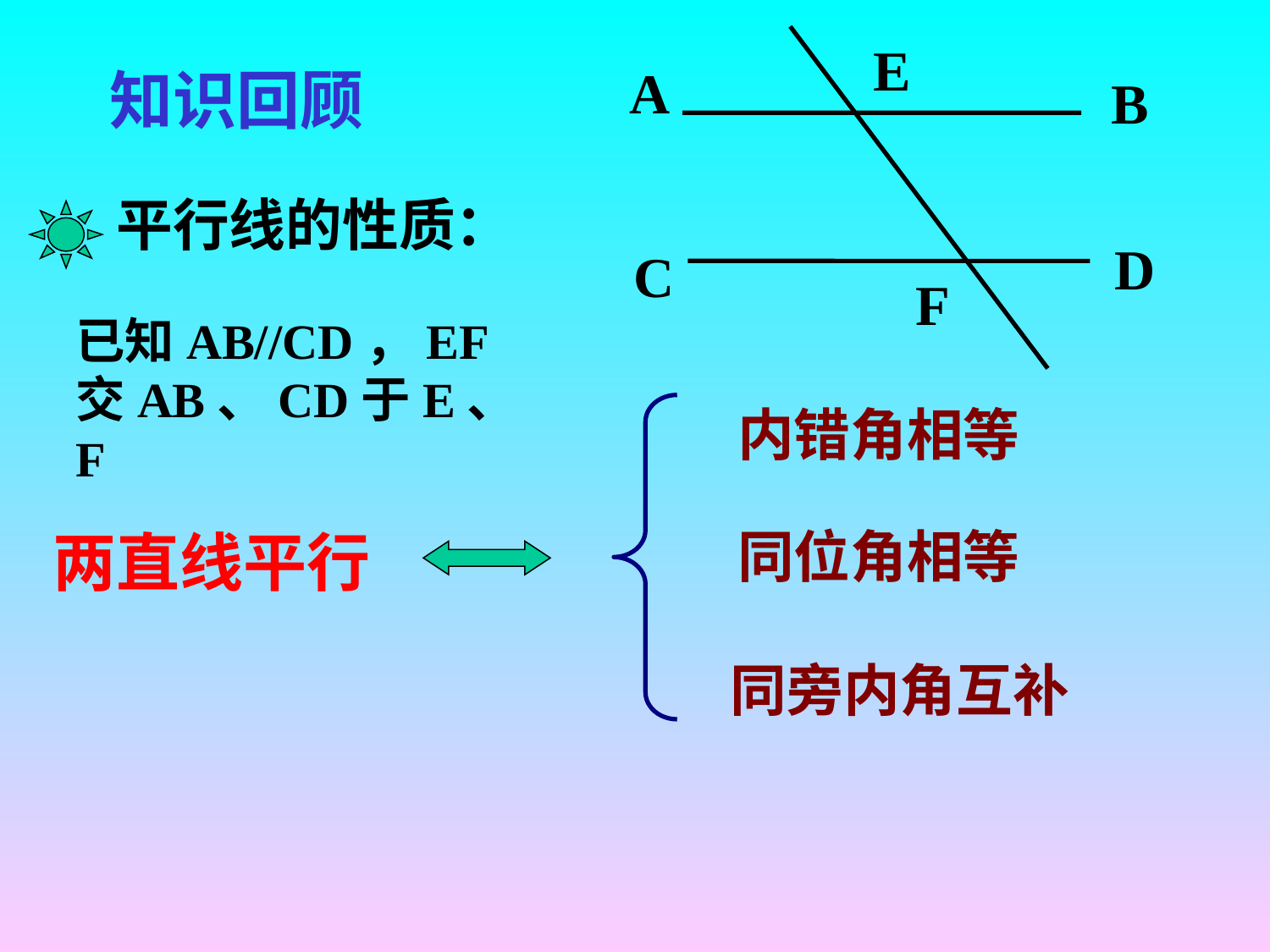

E
A

B

D
C

F
知识回顾
平行线的性质：

已知AB//CD，EF交AB、CD于E、F
内错角相等

同位角相等
两直线平行

同旁内角互补